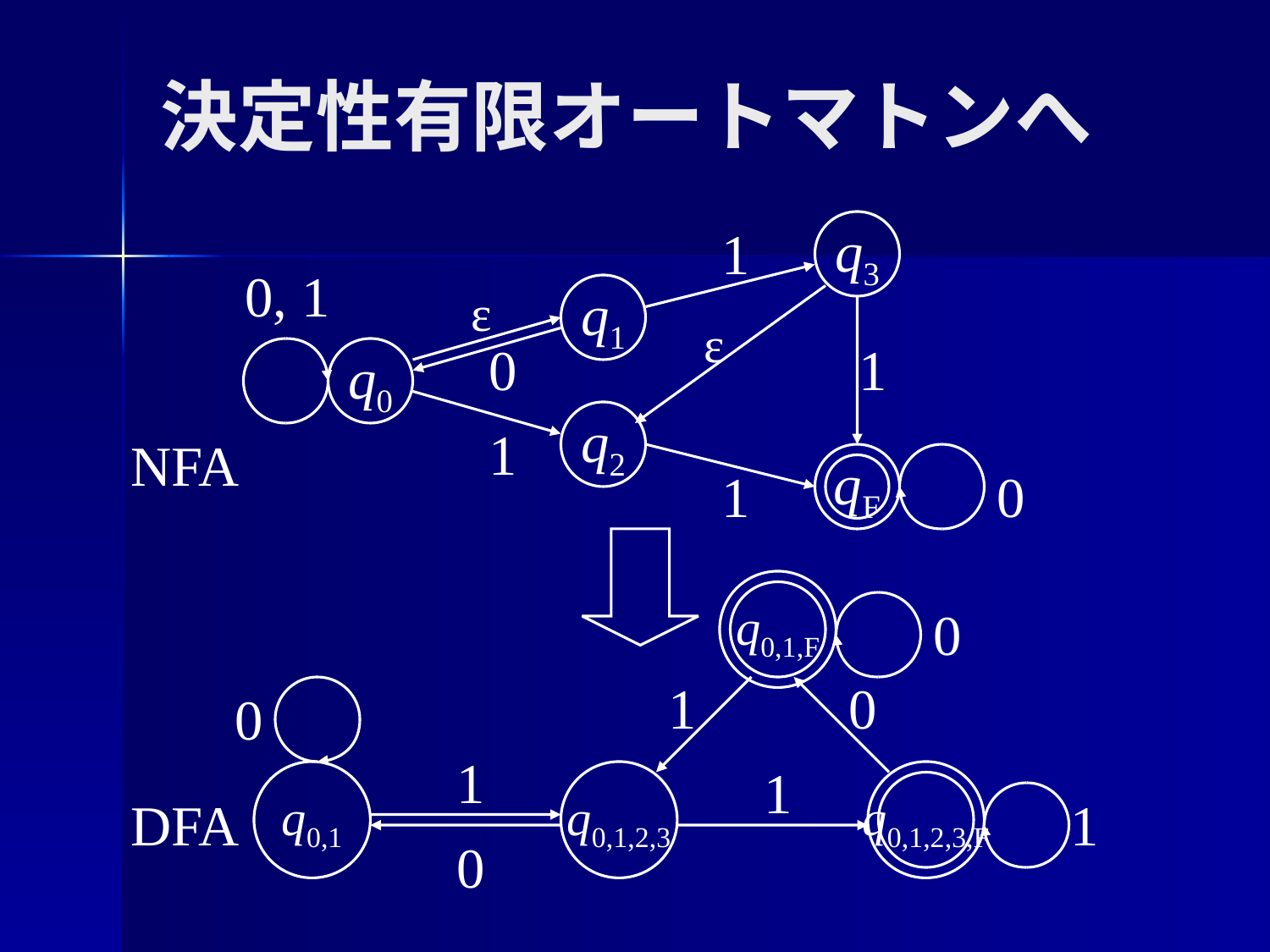

# 決定性有限オートマトンへ
1

q3
0, 1

ε

q1

ε

1

0
q0

1
q2

1
qF

0

NFA

q0,1,F

0

1
0

1

1

q0,1
q0,1,2,3
q0,1,2,3,F

1

0

0
DFA